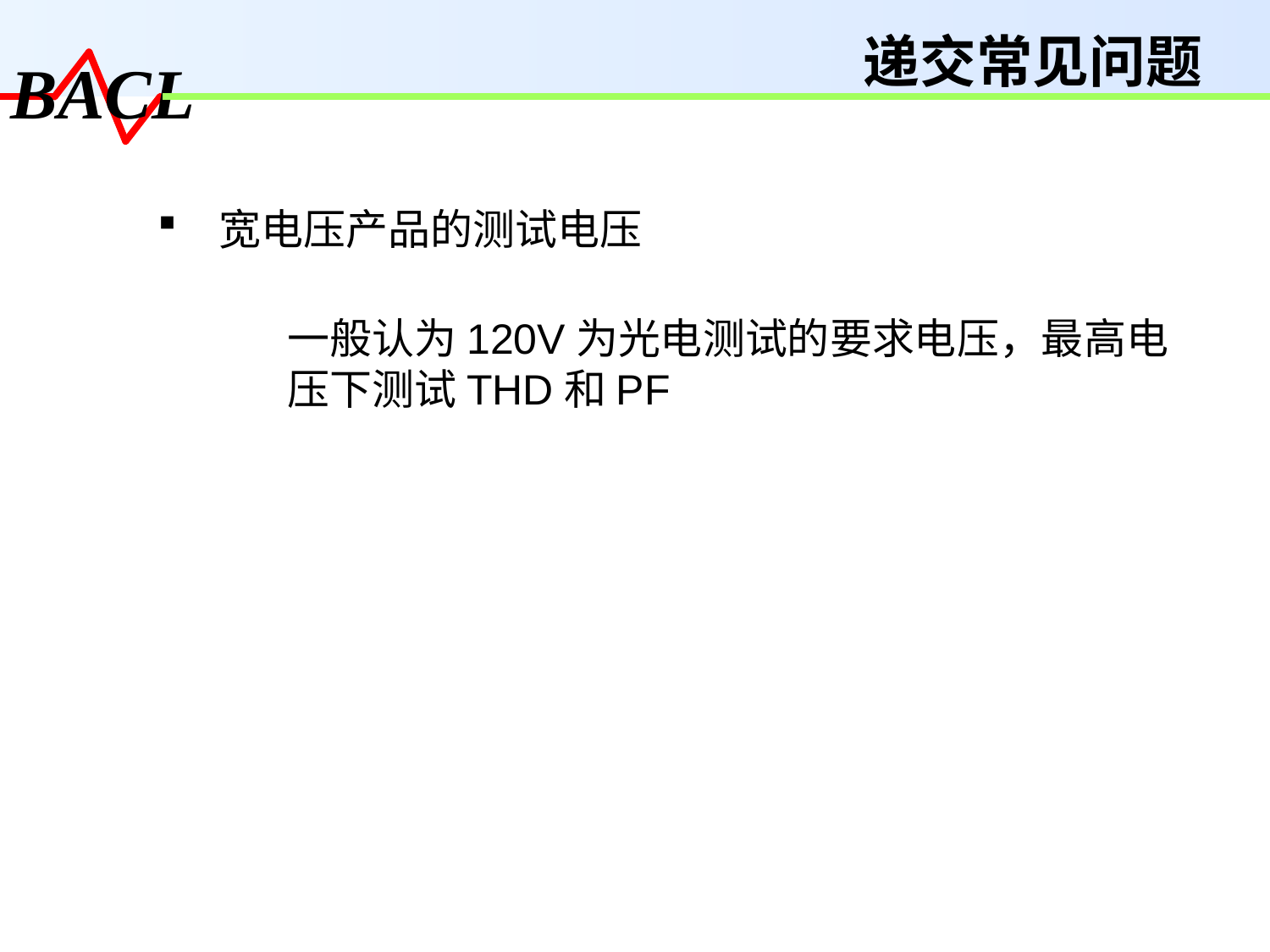

递交常见问题
宽电压产品的测试电压
一般认为120V为光电测试的要求电压，最高电压下测试THD和PF